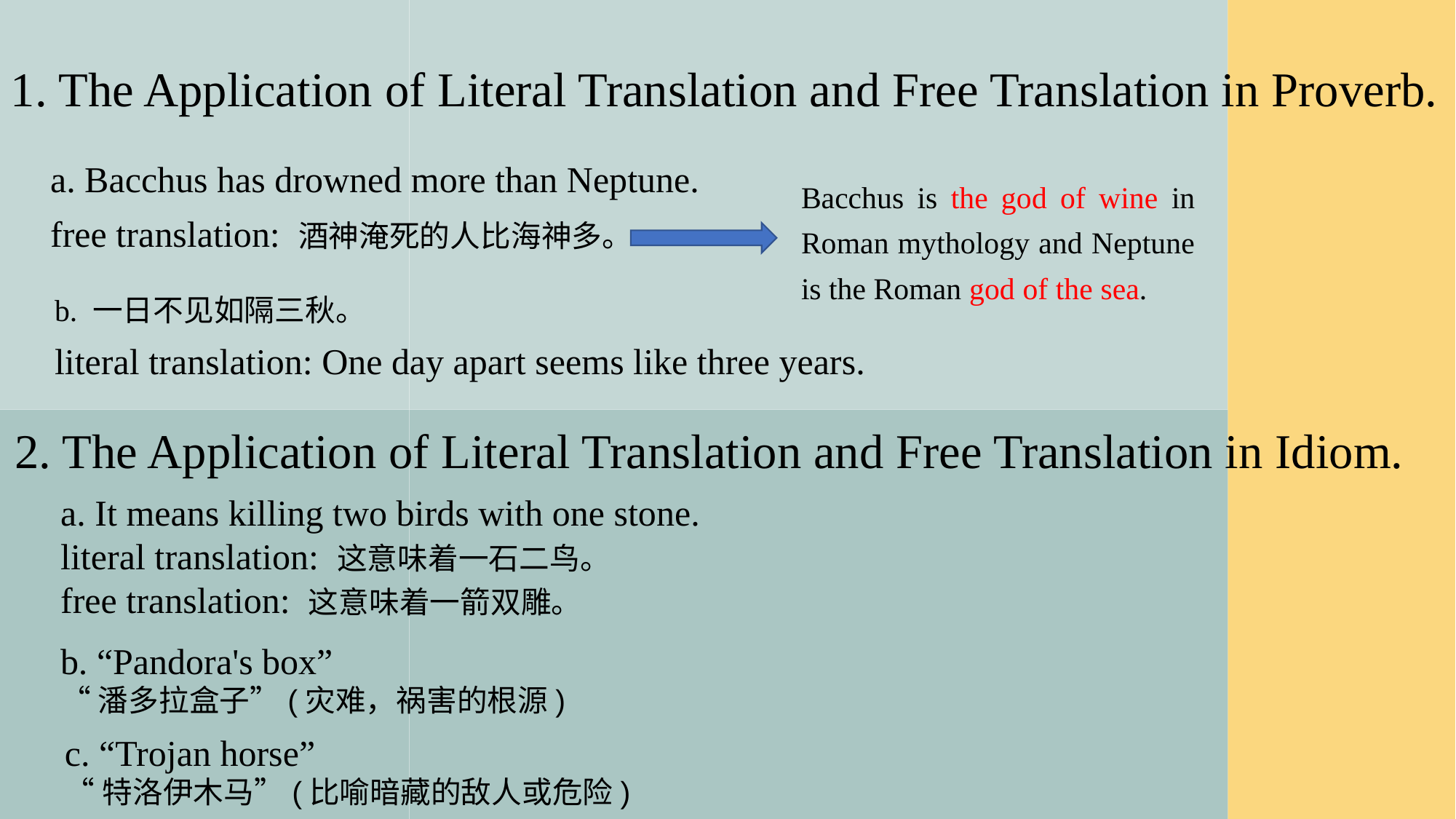

1. The Application of Literal Translation and Free Translation in Proverb.
a. Bacchus has drowned more than Neptune.
free translation: 酒神淹死的人比海神多。

Bacchus is the god of wine in Roman mythology and Neptune is the Roman god of the sea.

b. 一日不见如隔三秋。
literal translation: One day apart seems like three years.

2. The Application of Literal Translation and Free Translation in Idiom.
a. It means killing two birds with one stone.
literal translation: 这意味着一石二鸟。
free translation: 这意味着一箭双雕。

b. “Pandora's box”
“潘多拉盒子”(灾难，祸害的根源)
c. “Trojan horse”
“特洛伊木马”(比喻暗藏的敌人或危险)